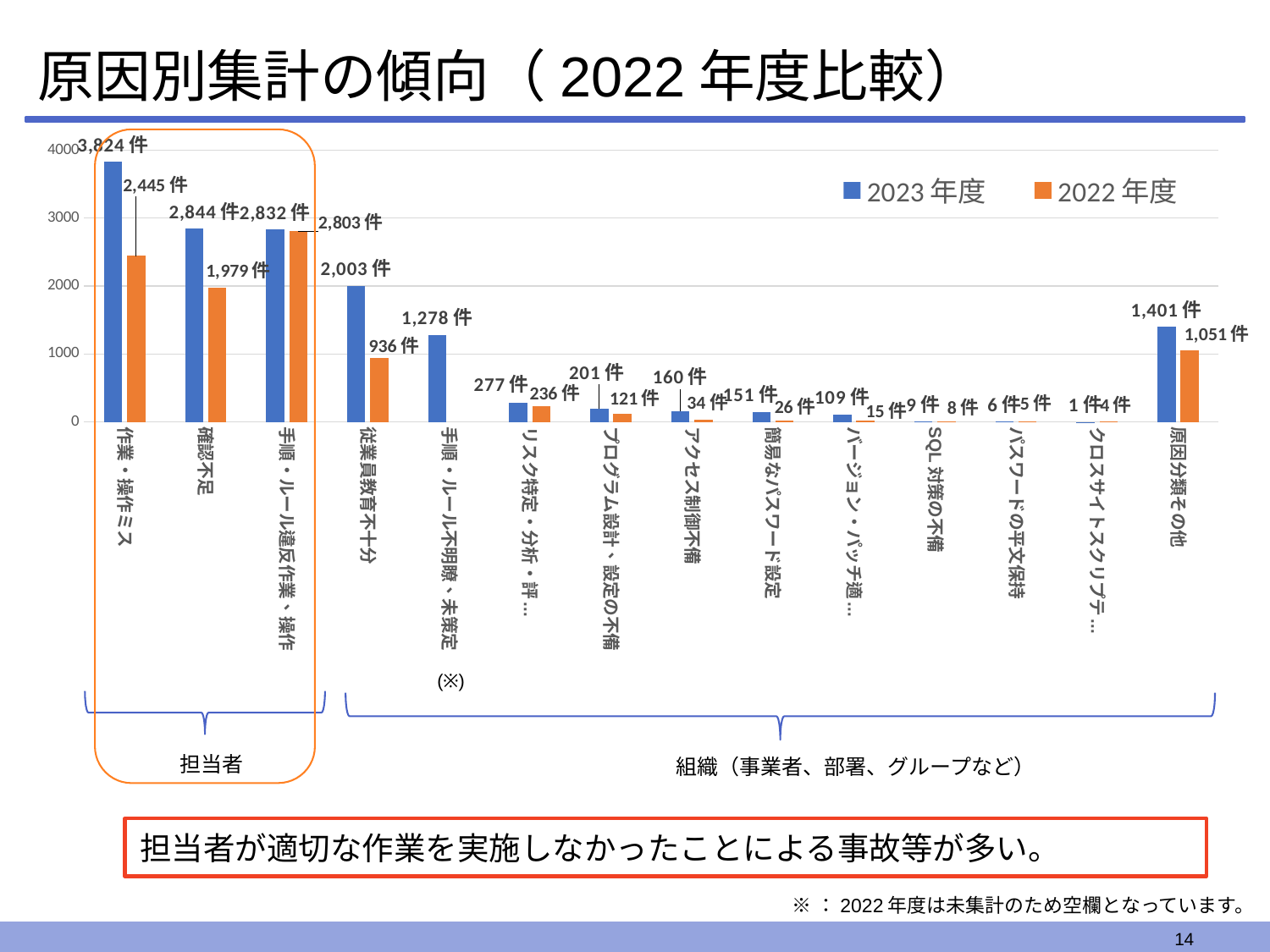

# 原因別集計の傾向（2022年度比較）

### Chart

| Category | 2023年度 | 2022年度 |
|---|---|---|
| 作業・操作ミス | 3824.0 | 2445.0 |
| 確認不足 | 2844.0 | 1979.0 |
| 手順・ルール違反作業、操作 | 2832.0 | 2803.0 |
| 従業員教育不十分 | 2003.0 | 936.0 |
| 手順・ルール不明瞭、未策定 | 1278.0 | None |
| リスク特定・分析・評価不十分 | 277.0 | 236.0 |
| プログラム設計、設定の不備 | 201.0 | 121.0 |
| アクセス制御不備 | 160.0 | 34.0 |
| 簡易なパスワード設定 | 151.0 | 26.0 |
| バージョン・パッチ適用の不備 | 109.0 | 15.0 |
| SQL対策の不備 | 9.0 | 8.0 |
| パスワードの平文保持 | 6.0 | 5.0 |
| クロスサイトスクリプティング対策不備 | 1.0 | 4.0 |
| 原因分類その他 | 1401.0 | 1051.0 |

(※)
担当者
組織（事業者、部署、グループなど）
担当者が適切な作業を実施しなかったことによる事故等が多い。
※：2022年度は未集計のため空欄となっています。
14